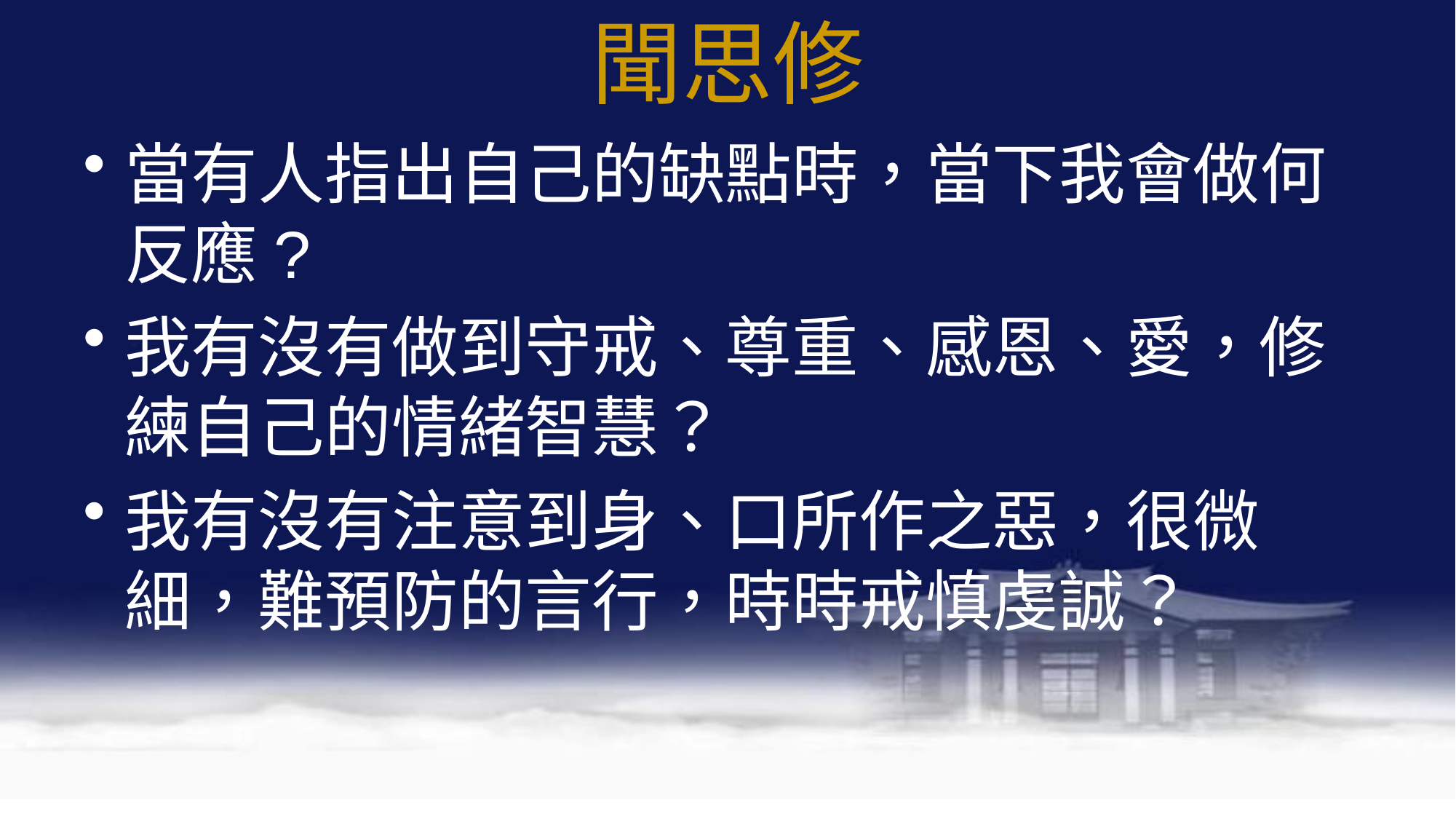

# 聞思修
當有人指出自己的缺點時，當下我會做何反應?
我有沒有做到守戒、尊重、感恩、愛，修練自己的情緒智慧？
我有沒有注意到身、口所作之惡，很微細，難預防的言行，時時戒慎虔誠？